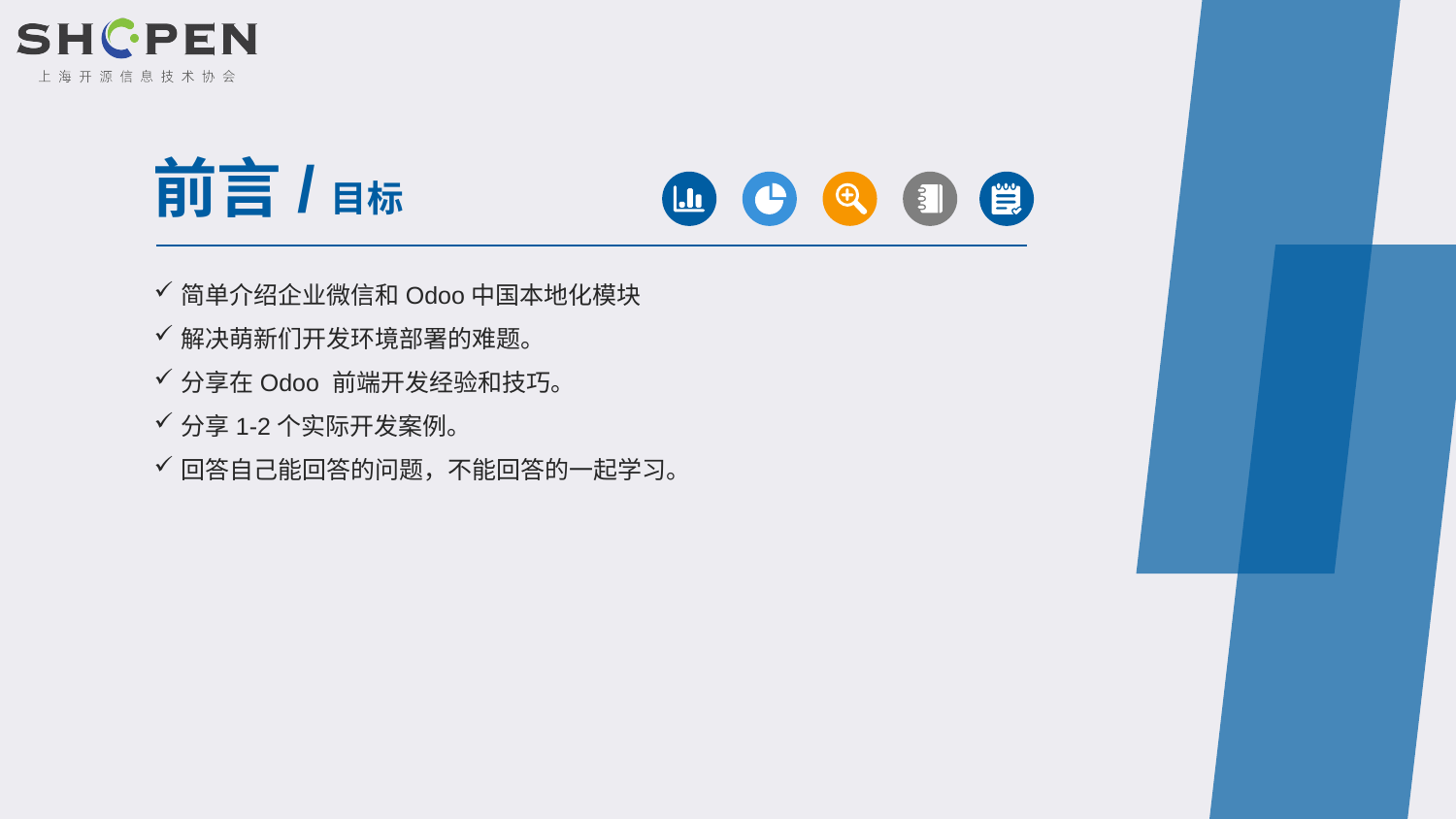

前言/目标

简单介绍企业微信和Odoo中国本地化模块
解决萌新们开发环境部署的难题。
分享在Odoo 前端开发经验和技巧。
分享1-2个实际开发案例。
回答自己能回答的问题，不能回答的一起学习。